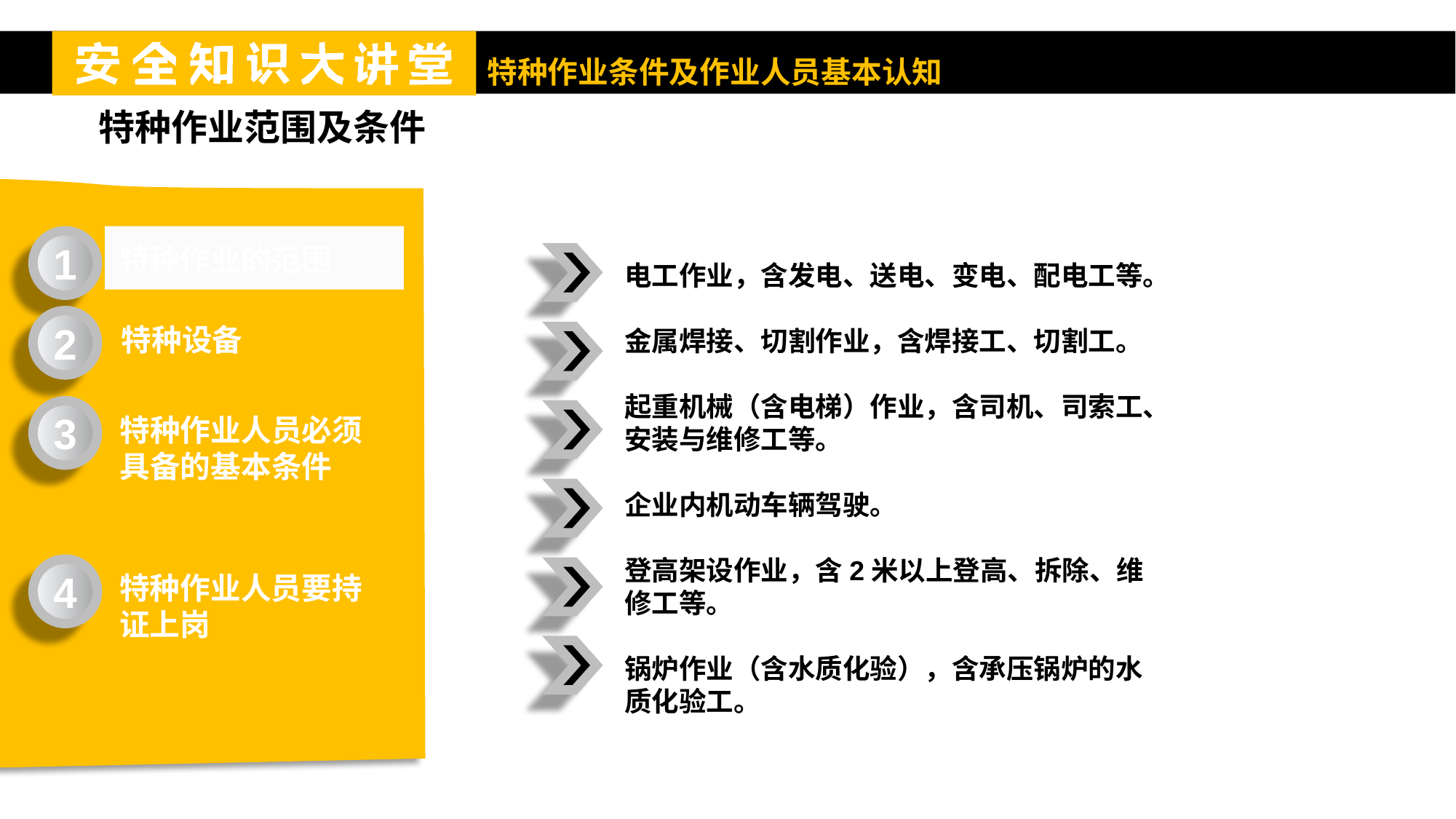

特种作业范围及条件

1
特种作业的范围

电工作业，含发电、送电、变电、配电工等。

金属焊接、切割作业，含焊接工、切割工。

起重机械（含电梯）作业，含司机、司索工、安装与维修工等。

企业内机动车辆驾驶。

登高架设作业，含2米以上登高、拆除、维修工等。

锅炉作业（含水质化验），含承压锅炉的水质化验工。
2
特种设备

3
特种作业人员必须具备的基本条件

4
特种作业人员要持证上岗